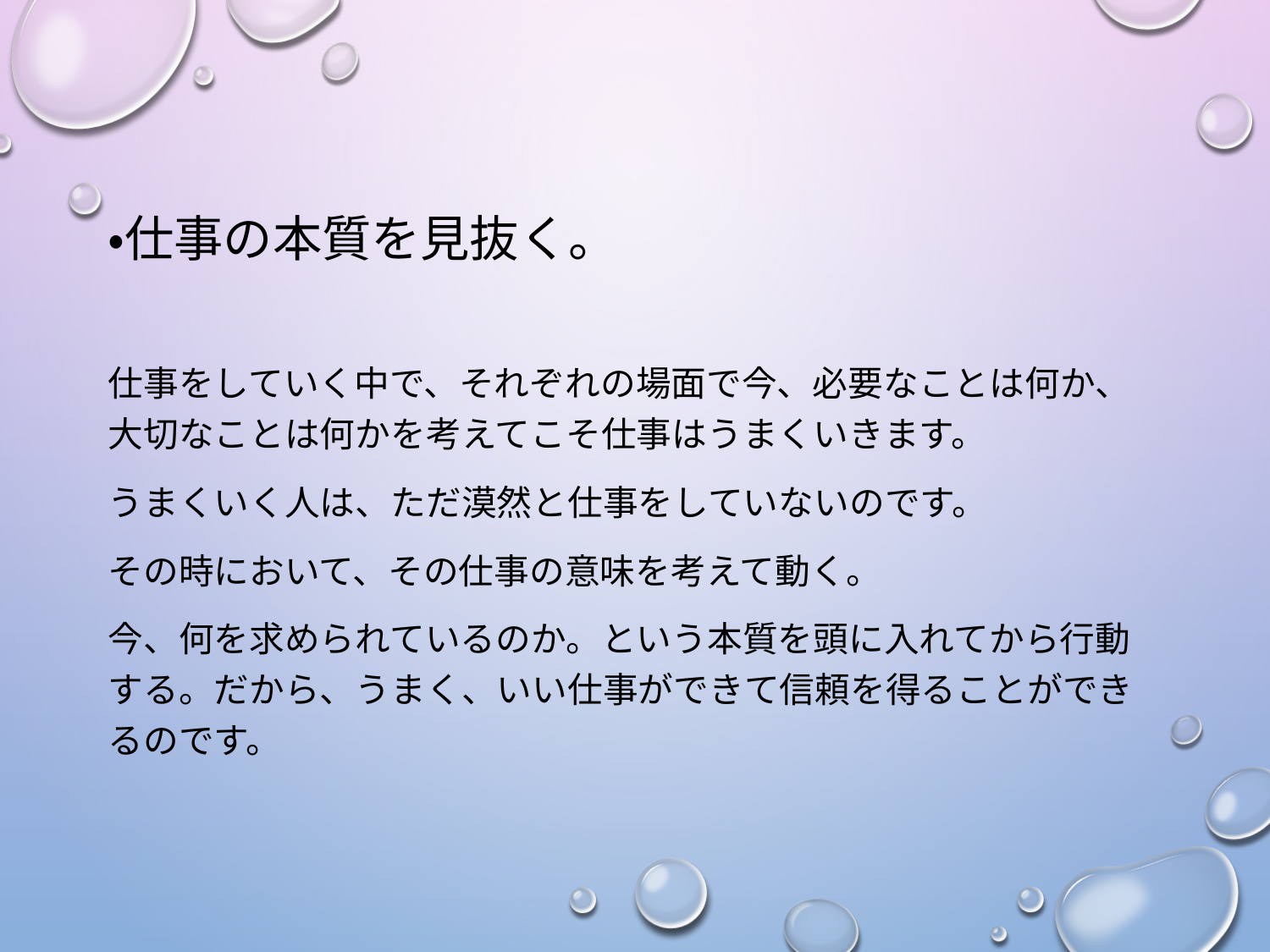

・仕事の本質を見抜く。

仕事をしていく中で、それぞれの場面で今、必要なことは何か、大切なことは何かを考えてこそ仕事はうまくいきます。
うまくいく人は、ただ漠然と仕事をしていないのです。
その時において、その仕事の意味を考えて動く。
今、何を求められているのか。という本質を頭に入れてから行動する。だから、うまく、いい仕事ができて信頼を得ることができるのです。